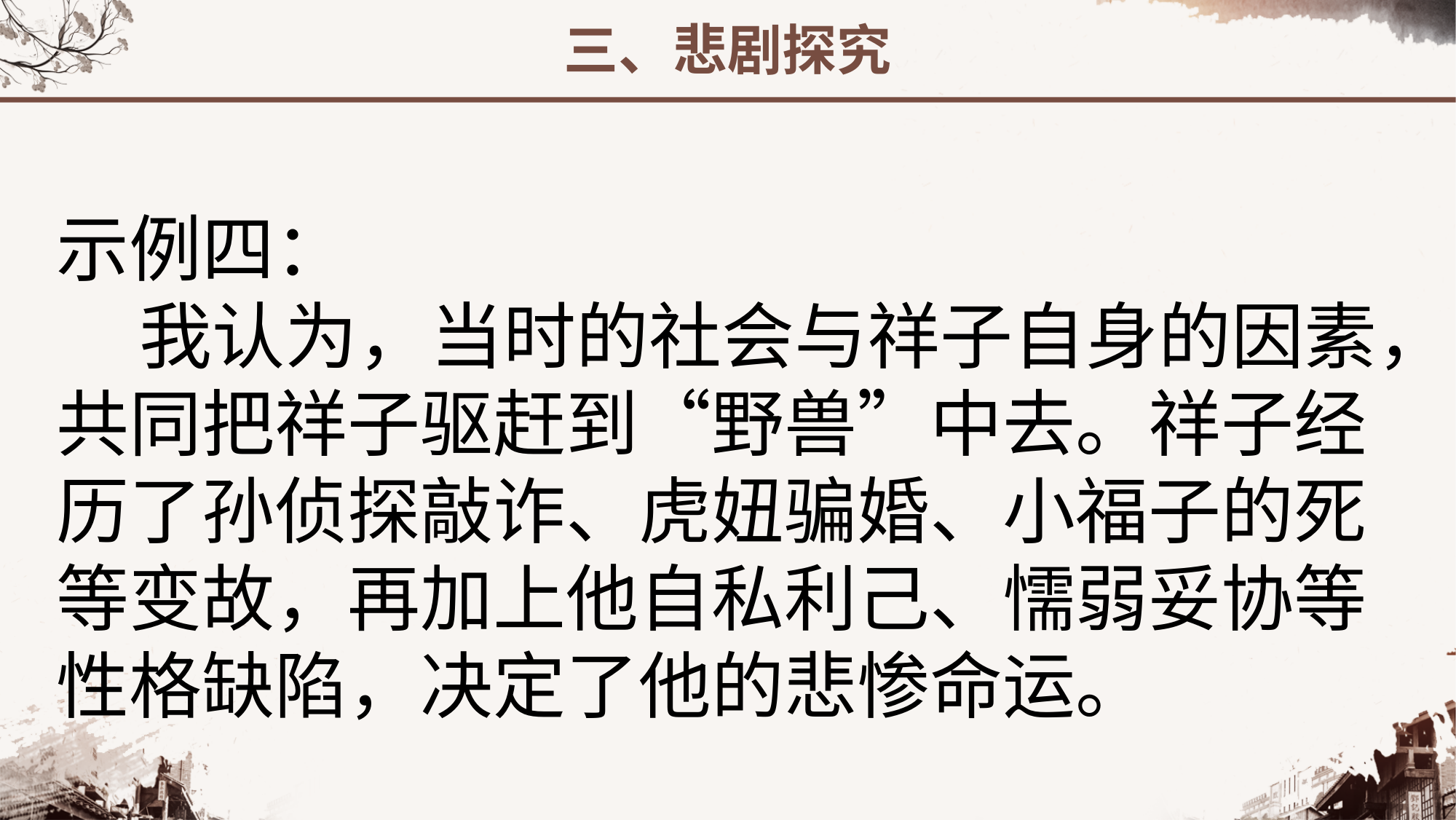

三、悲剧探究

示例四：
    我认为，当时的社会与祥子自身的因素，共同把祥子驱赶到“野兽”中去。祥子经历了孙侦探敲诈、虎妞骗婚、小福子的死等变故，再加上他自私利己、懦弱妥协等性格缺陷，决定了他的悲惨命运。